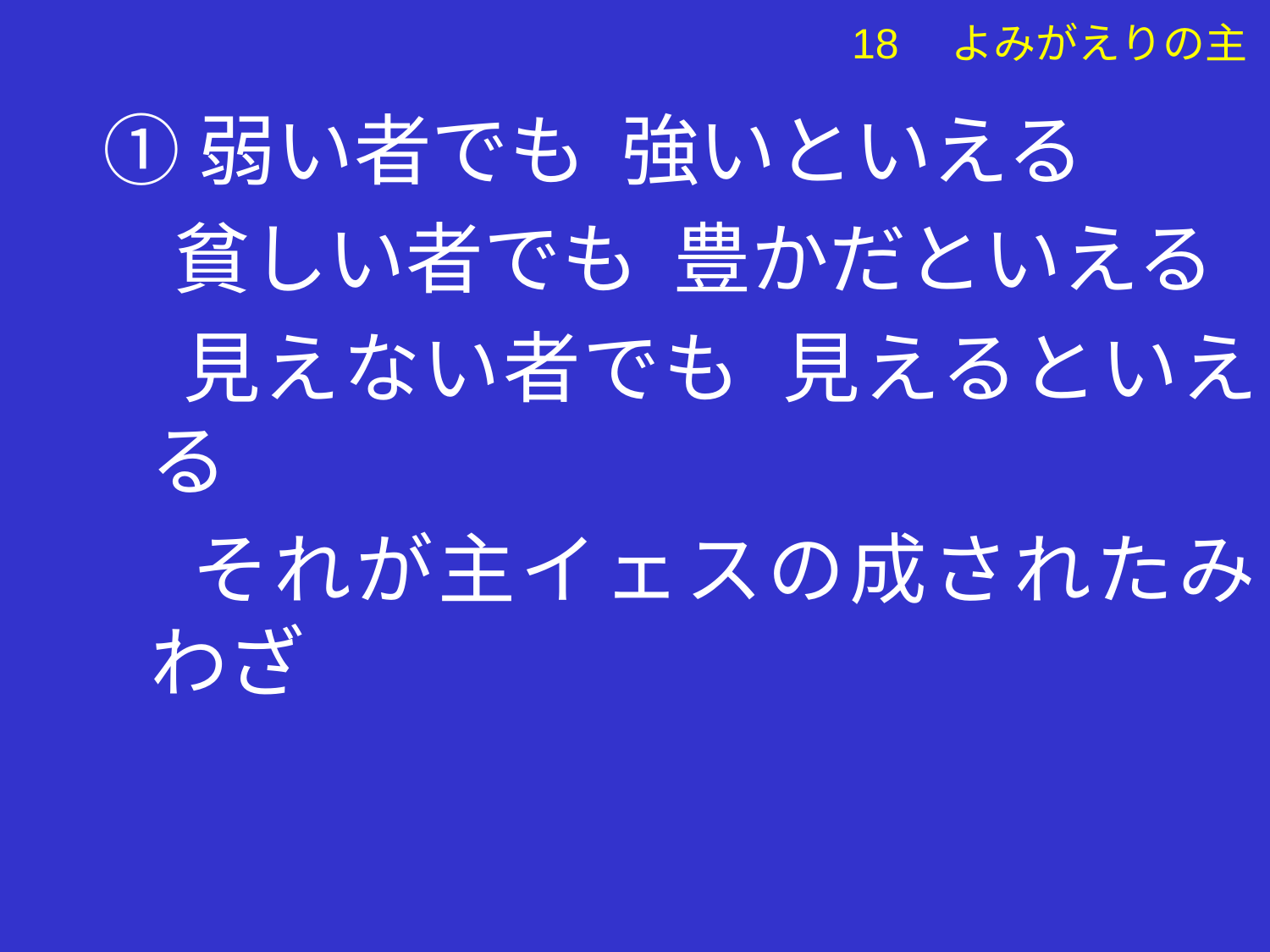

①弱い者でも  強いといえる
   貧しい者でも  豊かだといえる
   見えない者でも  見えるといえる
   それが主イェスの成されたみわざ

# 18　よみがえりの主